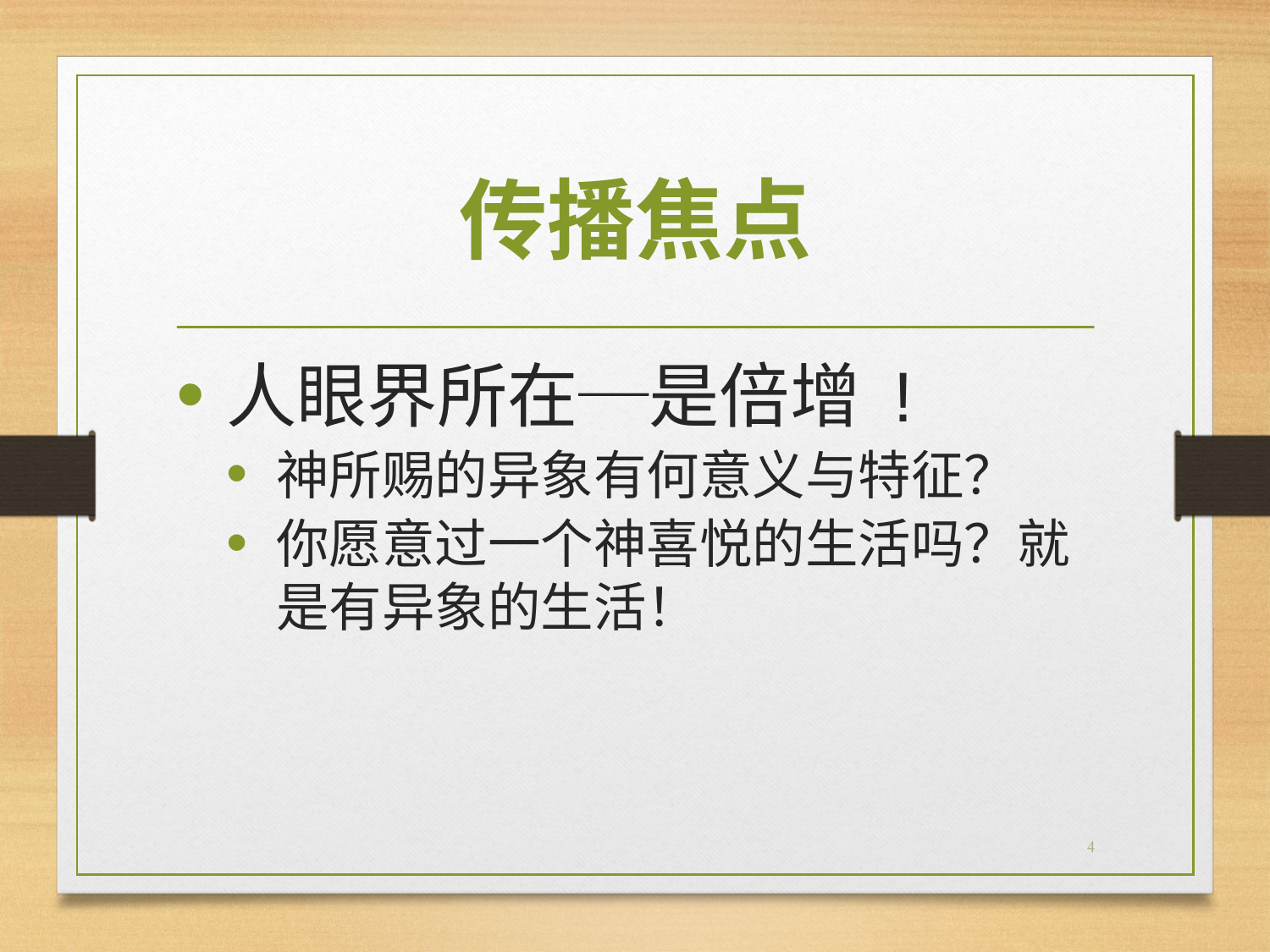

# 传播焦点
人眼界所在─是倍增 !
神所赐的异象有何意义与特征？
你愿意过一个神喜悦的生活吗？就是有异象的生活！

4